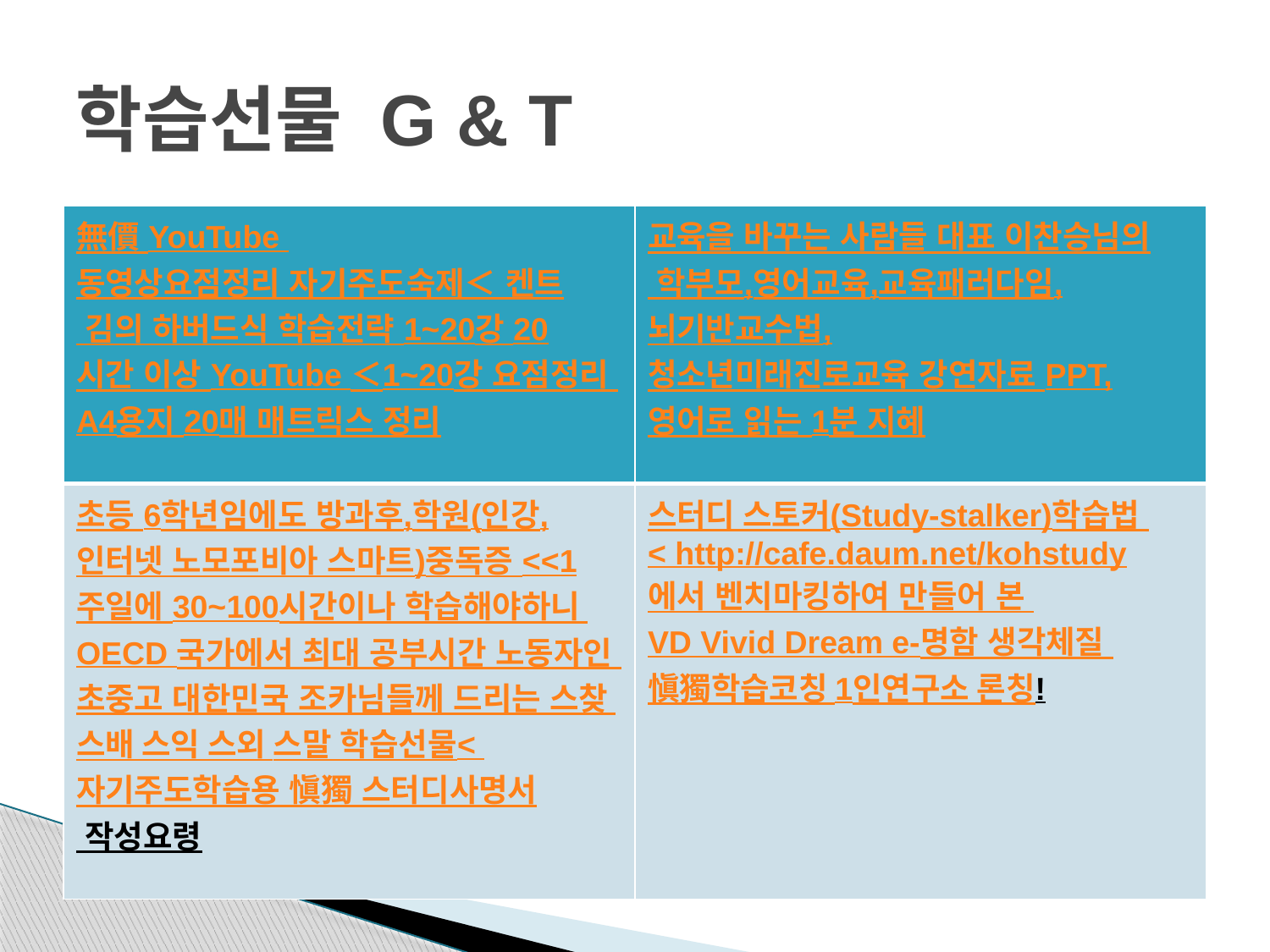

# 학습선물 G & T
| 無價 YouTube 동영상요점정리 자기주도숙제＜ 켄트 김의 하버드식 학습전략 1~20강 20시간 이상 YouTube ＜1~20강 요점정리 A4용지 20매 매트릭스 정리 | 교육을 바꾸는 사람들 대표 이찬승님의 학부모,영어교육,교육패러다임,뇌기반교수법,청소년미래진로교육 강연자료 PPT,영어로 읽는 1분 지혜 |
| --- | --- |
| 초등 6학년임에도 방과후,학원(인강,인터넷 노모포비아 스마트)중독증 <<1주일에 30~100시간이나 학습해야하니 OECD 국가에서 최대 공부시간 노동자인 초중고 대한민국 조카님들께 드리는 스찾 스배 스익 스외 스말 학습선물< 자기주도학습용 愼獨 스터디사명서 작성요령 | 스터디 스토커(Study-stalker)학습법 < http://cafe.daum.net/kohstudy에서 벤치마킹하여 만들어 본 VD Vivid Dream e-명함 생각체질 愼獨학습코칭 1인연구소 론칭! |